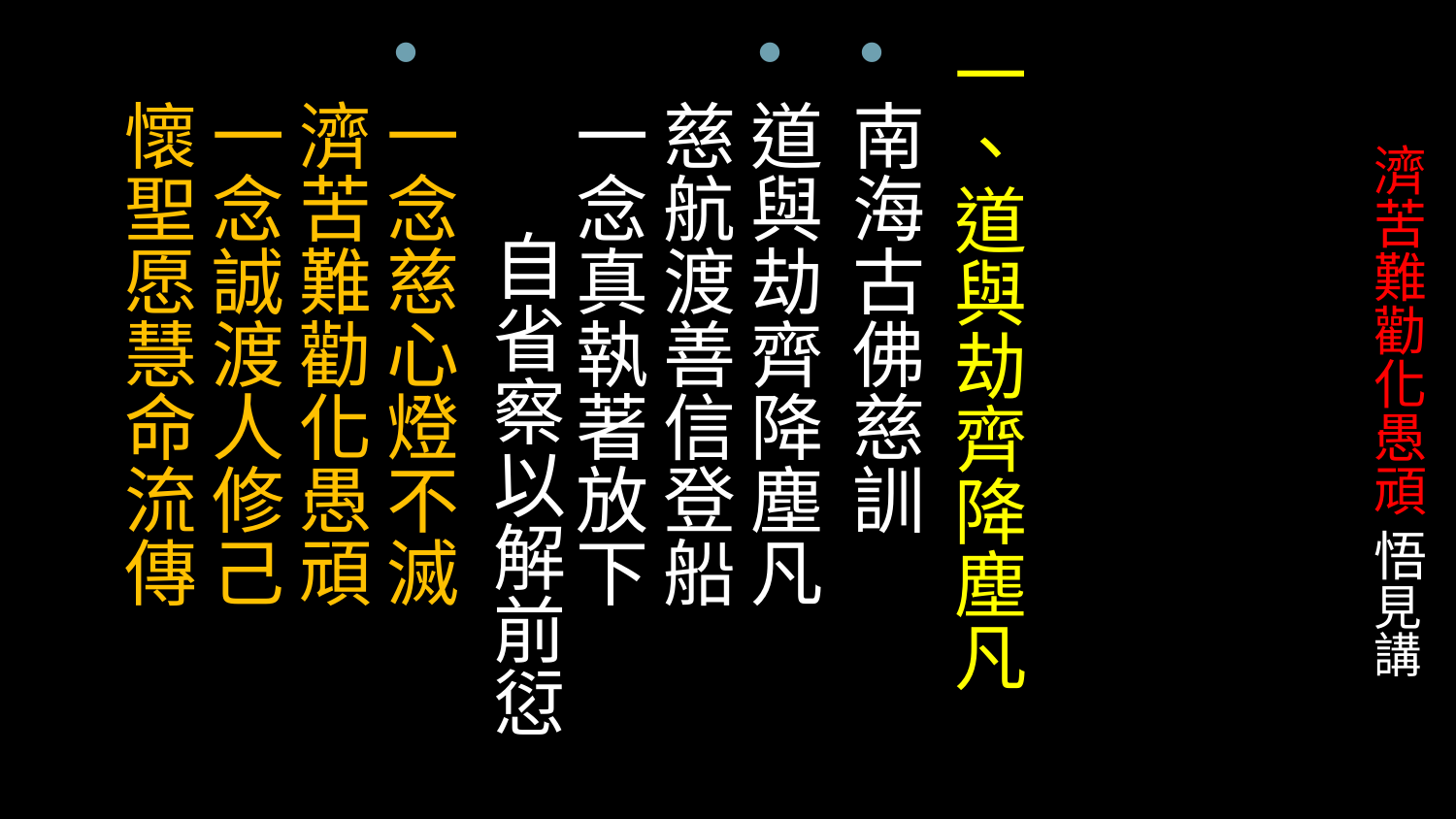

一、道與劫齊降塵凡
南海古佛慈訓
道與劫齊降塵凡       慈航渡善信登船       一念真執著放下                   自省察以解前愆
一念慈心燈不滅       濟苦難勸化愚頑       一念誠渡人修己       懷聖愿慧命流傳

# 濟苦難勸化愚頑 悟見講